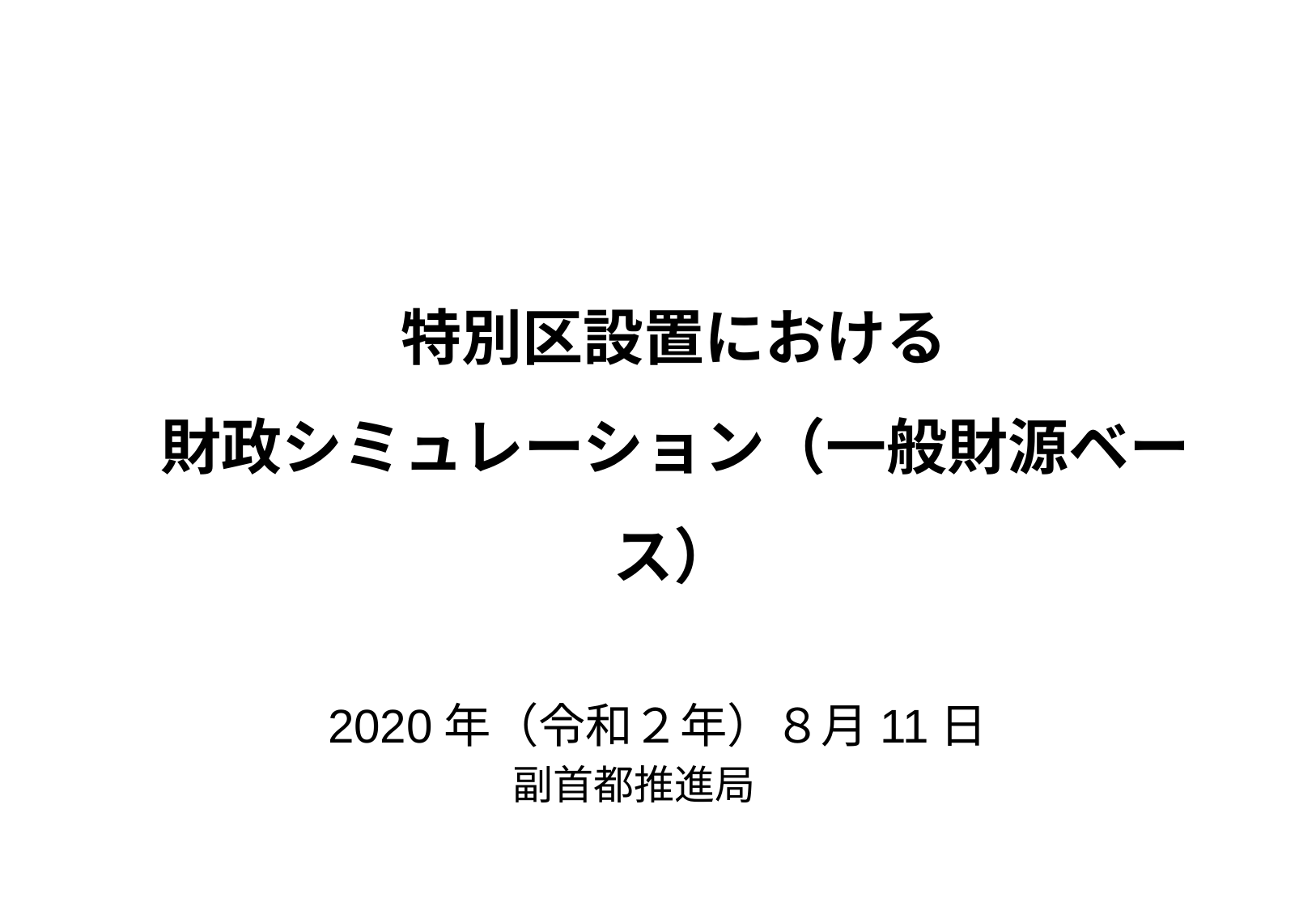

特別区設置における
財政シミュレーション（一般財源ベース）
2020年（令和２年）８月11日
副首都推進局